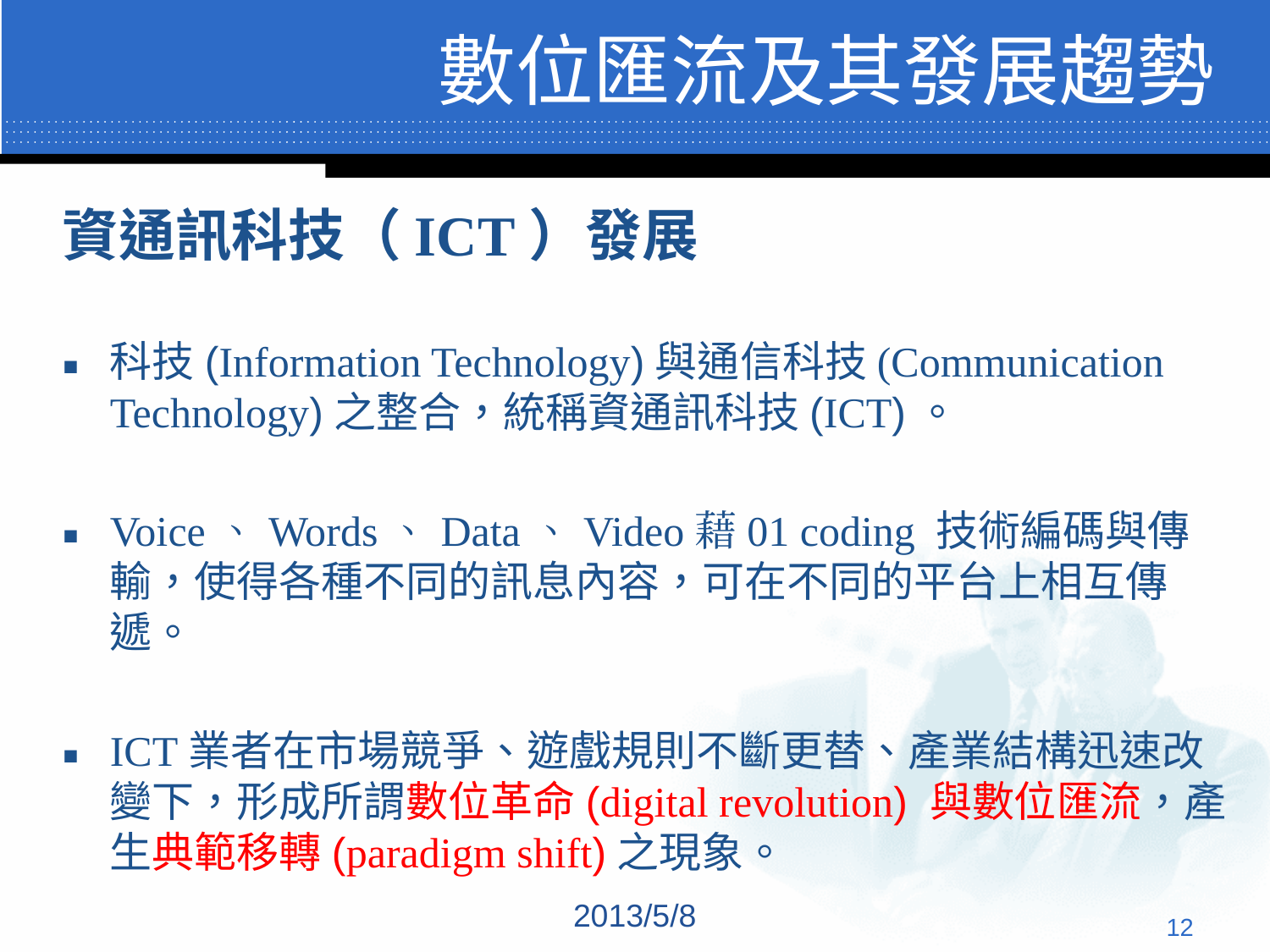

# 數位匯流及其發展趨勢

資通訊科技（ICT）發展

科技(Information Technology)與通信科技(Communication Technology)之整合，統稱資通訊科技(ICT)。

Voice、Words、Data、Video藉01 coding 技術編碼與傳輸，使得各種不同的訊息內容，可在不同的平台上相互傳遞。

ICT業者在市場競爭、遊戲規則不斷更替、產業結構迅速改變下，形成所謂數位革命(digital revolution) 與數位匯流，產生典範移轉(paradigm shift)之現象。

2013/5/8
12